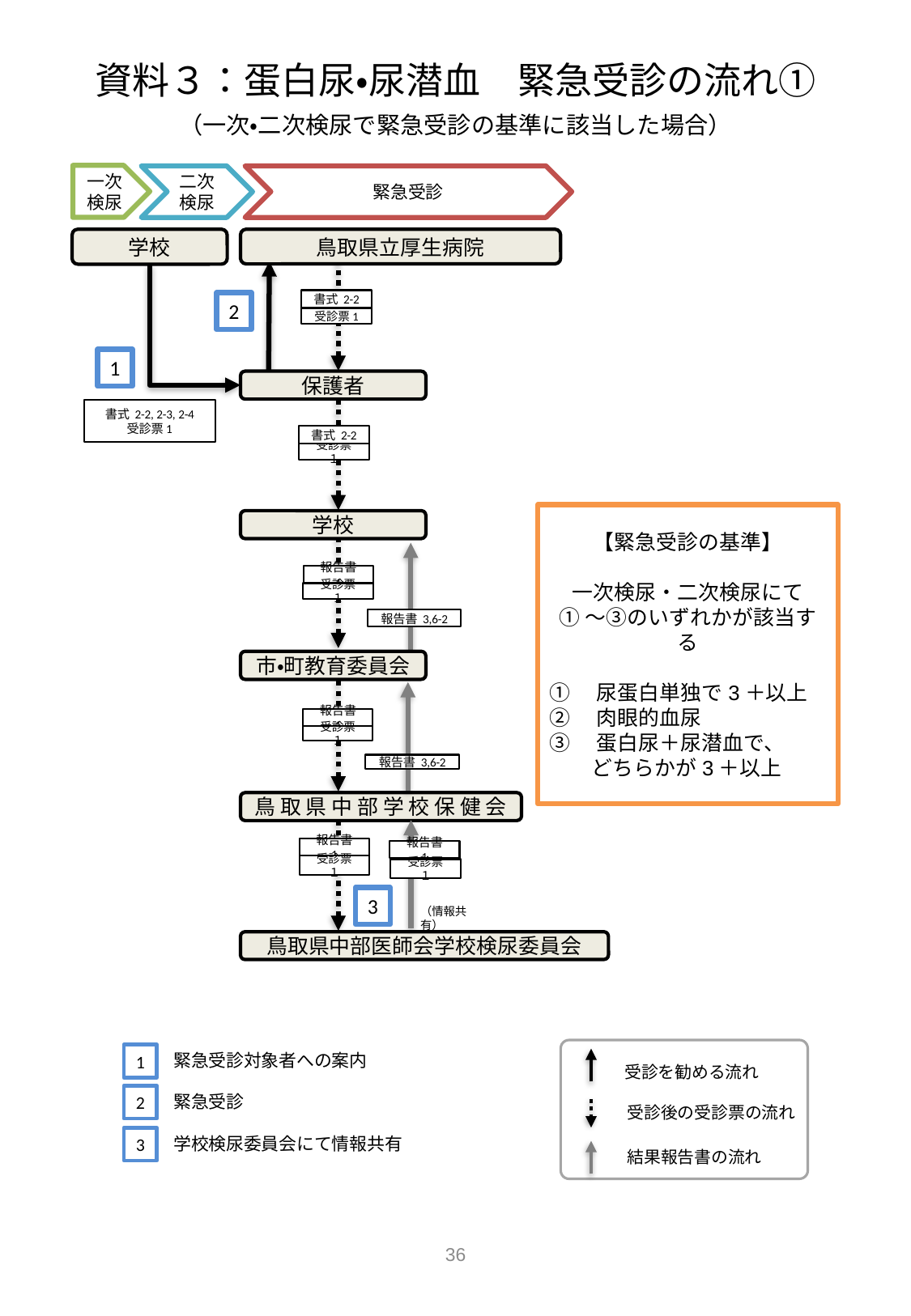

資料３：蛋白尿・尿潜血　緊急受診の流れ①
（一次・二次検尿で緊急受診の基準に該当した場合）
一次
検尿
二次
検尿
緊急受診
鳥取県立厚生病院
学校
書式 2-2
2
受診票1
1
保護者
書式 2-2, 2-3, 2-4
受診票1
書式 2-2
受診票１
【緊急受診の基準】

一次検尿・二次検尿にて
①～③のいずれかが該当する

①　尿蛋白単独で3＋以上
②　肉眼的血尿
③　蛋白尿＋尿潜血で、
　　どちらかが3＋以上
学校
報告書 1
受診票１
報告書 3,6-2
市・町教育委員会
報告書 1
受診票１
報告書 3,6-2
鳥 取 県 中 部 学 校 保 健 会
報告書 1
報告書 1
受診票１
受診票１
3
（情報共有）
鳥取県中部医師会学校検尿委員会

緊急受診対象者への案内
1
受診を勧める流れ
緊急受診
2
受診後の受診票の流れ
学校検尿委員会にて情報共有
3
結果報告書の流れ
36